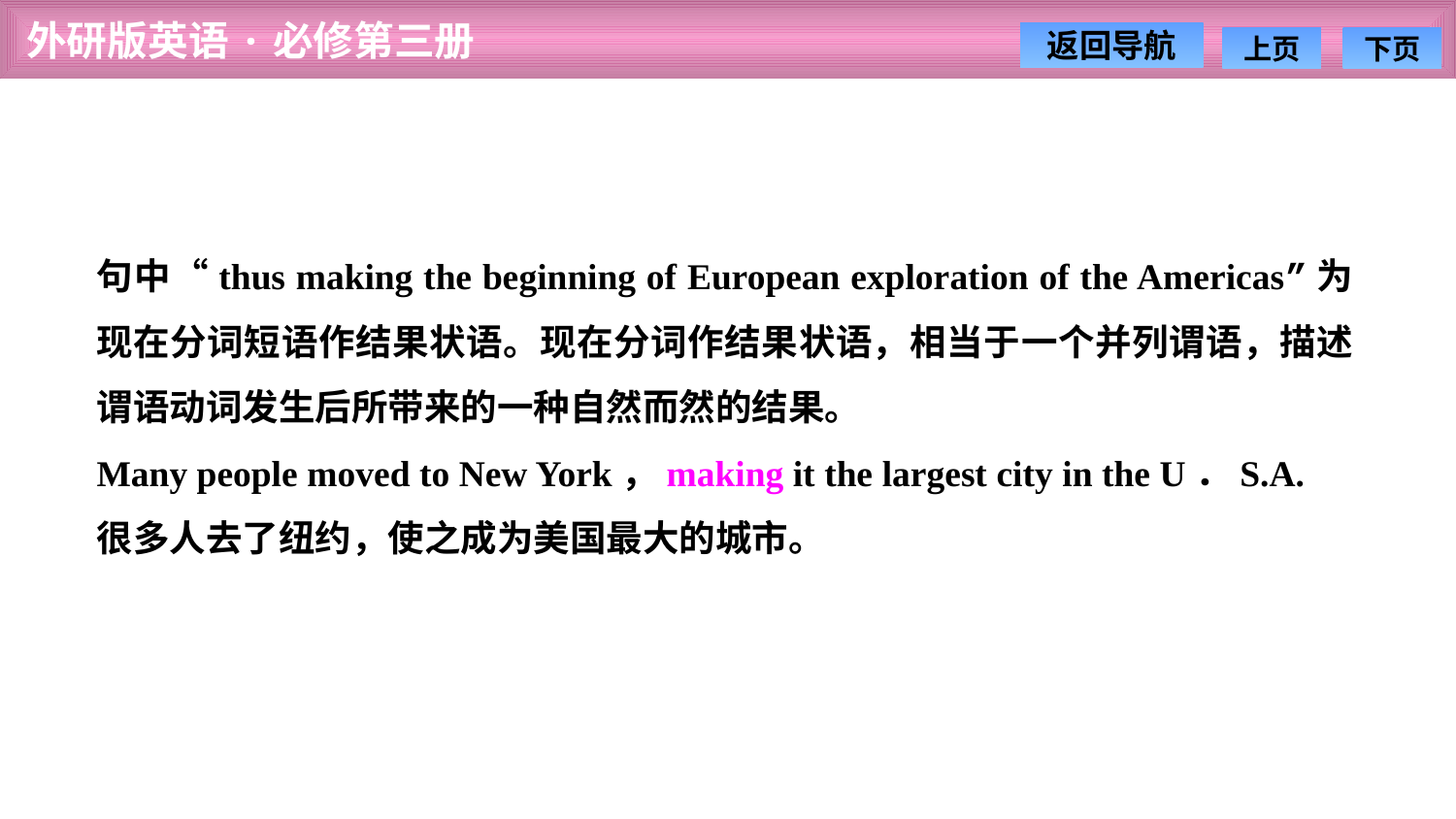

句中“thus making the beginning of European exploration of the Americas”为现在分词短语作结果状语。现在分词作结果状语，相当于一个并列谓语，描述谓语动词发生后所带来的一种自然而然的结果。
Many people moved to New York，making it the largest city in the U．S.A.
很多人去了纽约，使之成为美国最大的城市。